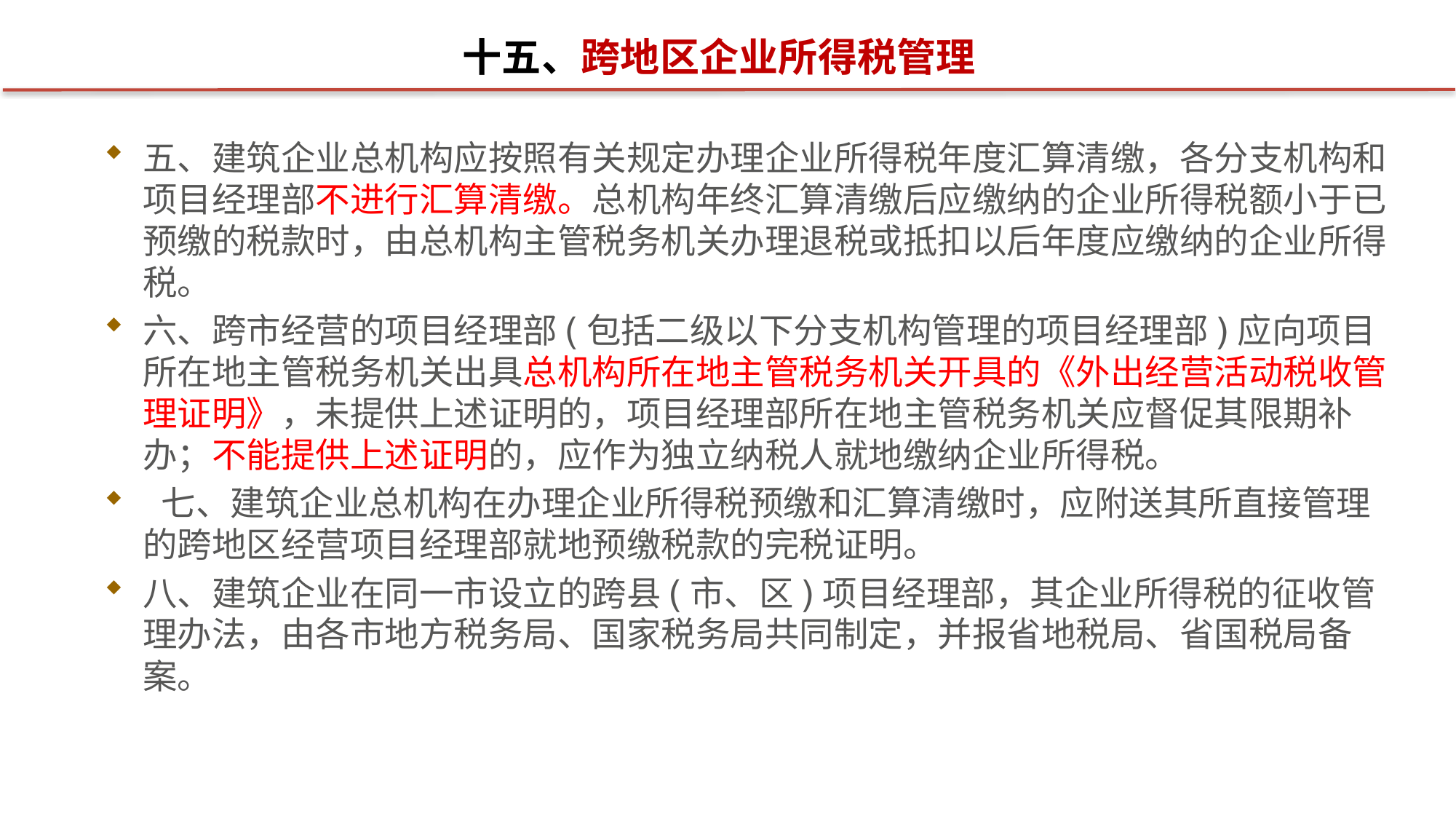

# 十五、跨地区企业所得税管理
五、建筑企业总机构应按照有关规定办理企业所得税年度汇算清缴，各分支机构和项目经理部不进行汇算清缴。总机构年终汇算清缴后应缴纳的企业所得税额小于已预缴的税款时，由总机构主管税务机关办理退税或抵扣以后年度应缴纳的企业所得税。
六、跨市经营的项目经理部(包括二级以下分支机构管理的项目经理部)应向项目所在地主管税务机关出具总机构所在地主管税务机关开具的《外出经营活动税收管理证明》，未提供上述证明的，项目经理部所在地主管税务机关应督促其限期补办；不能提供上述证明的，应作为独立纳税人就地缴纳企业所得税。
 七、建筑企业总机构在办理企业所得税预缴和汇算清缴时，应附送其所直接管理的跨地区经营项目经理部就地预缴税款的完税证明。
八、建筑企业在同一市设立的跨县(市、区)项目经理部，其企业所得税的征收管理办法，由各市地方税务局、国家税务局共同制定，并报省地税局、省国税局备案。